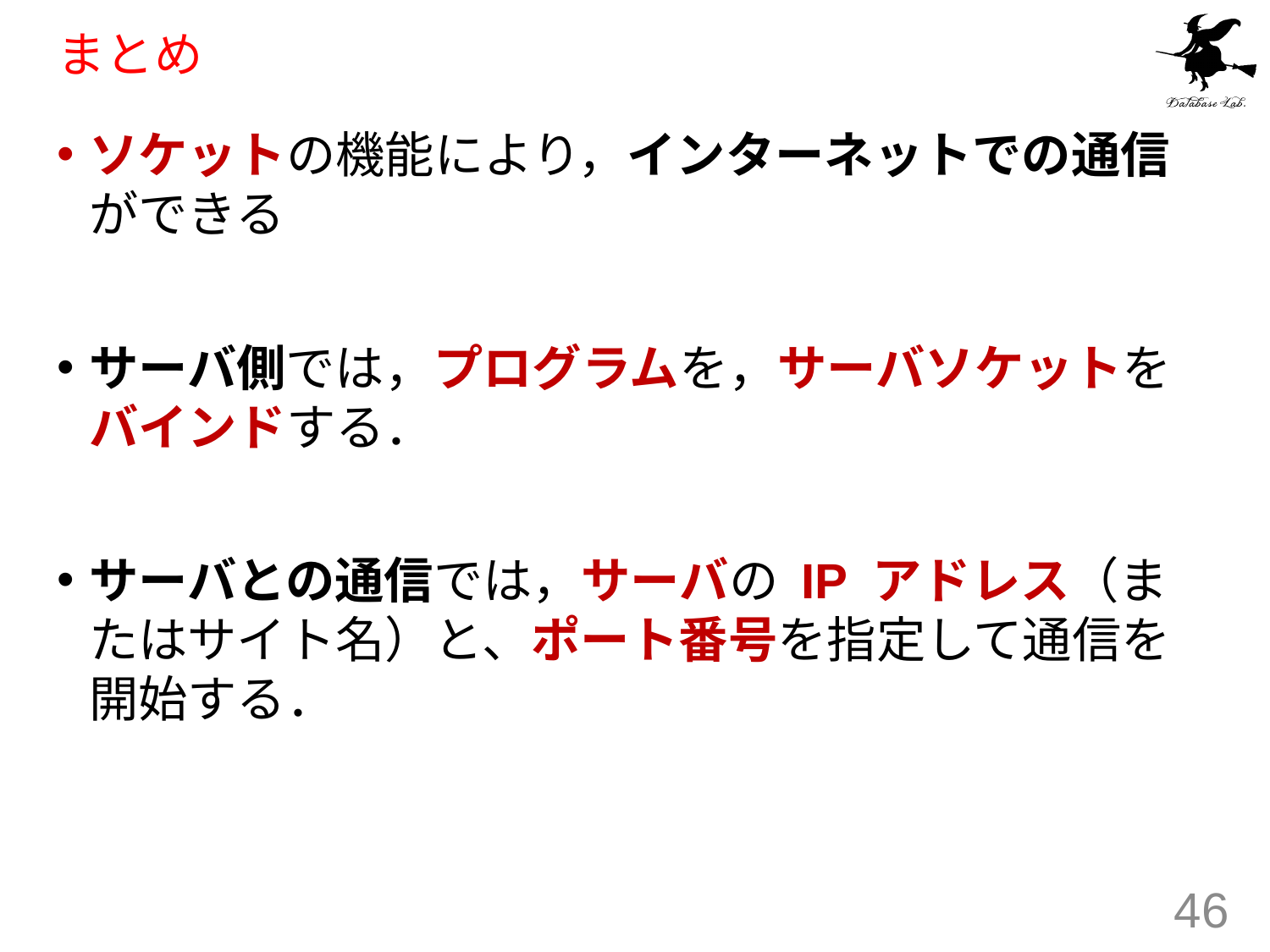

# まとめ
ソケットの機能により，インターネットでの通信ができる

サーバ側では，プログラムを，サーバソケットをバインドする．

サーバとの通信では，サーバの IP アドレス（またはサイト名）と、ポート番号を指定して通信を開始する．

46